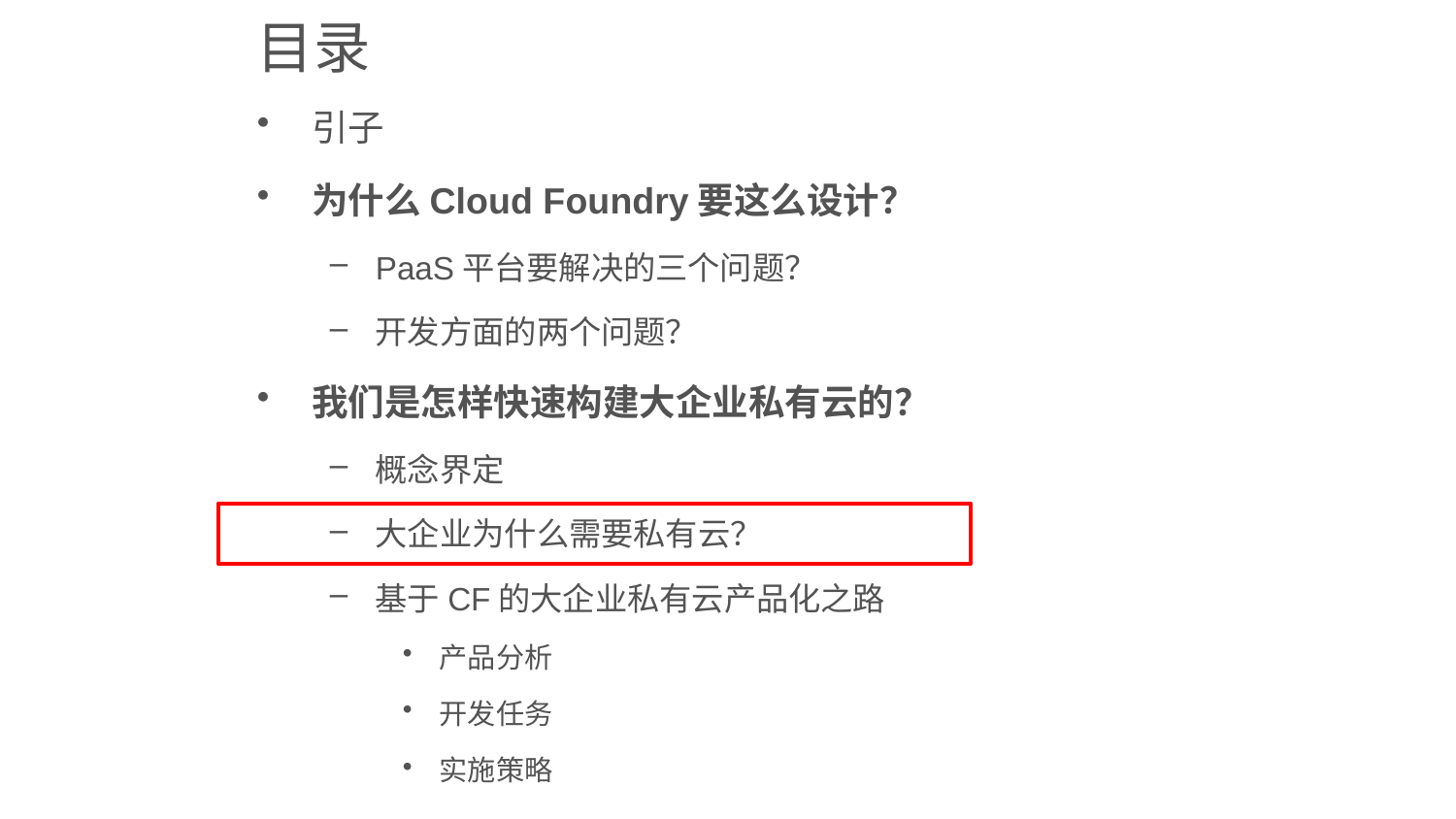

目录
引子
为什么Cloud Foundry要这么设计？
PaaS平台要解决的三个问题？
开发方面的两个问题？
我们是怎样快速构建大企业私有云的？
概念界定
大企业为什么需要私有云？
基于CF的大企业私有云产品化之路
产品分析
开发任务
实施策略